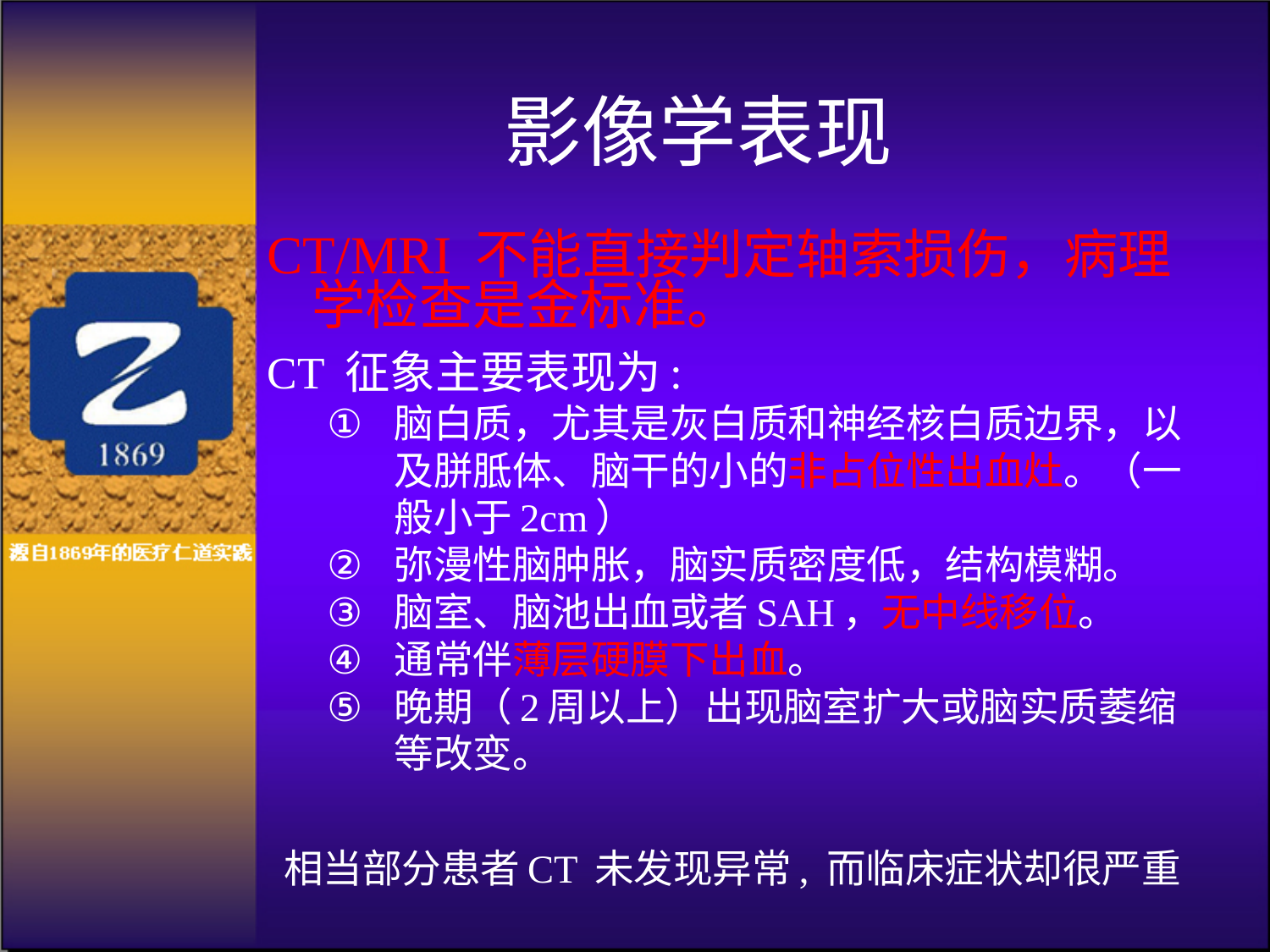

# 影像学表现
CT/MRI 不能直接判定轴索损伤，病理学检查是金标准。
CT 征象主要表现为:
脑白质，尤其是灰白质和神经核白质边界，以及胼胝体、脑干的小的非占位性出血灶。（一般小于2cm）
弥漫性脑肿胀，脑实质密度低，结构模糊。
脑室、脑池出血或者SAH，无中线移位。
通常伴薄层硬膜下出血。
晚期（2周以上）出现脑室扩大或脑实质萎缩等改变。

 相当部分患者CT 未发现异常, 而临床症状却很严重